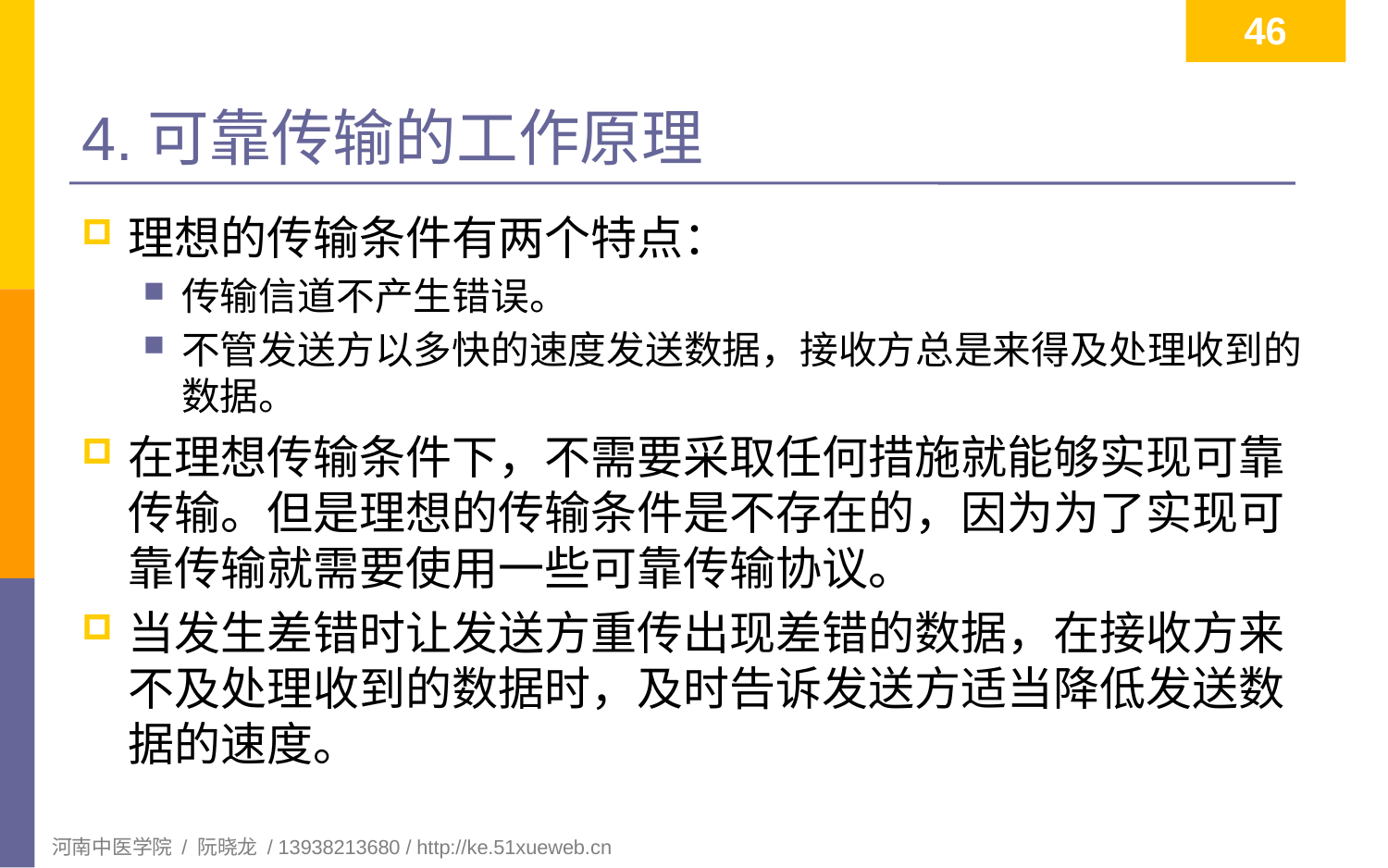

46
# 4.可靠传输的工作原理

理想的传输条件有两个特点：
传输信道不产生错误。
不管发送方以多快的速度发送数据，接收方总是来得及处理收到的数据。
在理想传输条件下，不需要采取任何措施就能够实现可靠传输。但是理想的传输条件是不存在的，因为为了实现可靠传输就需要使用一些可靠传输协议。
当发生差错时让发送方重传出现差错的数据，在接收方来不及处理收到的数据时，及时告诉发送方适当降低发送数据的速度。